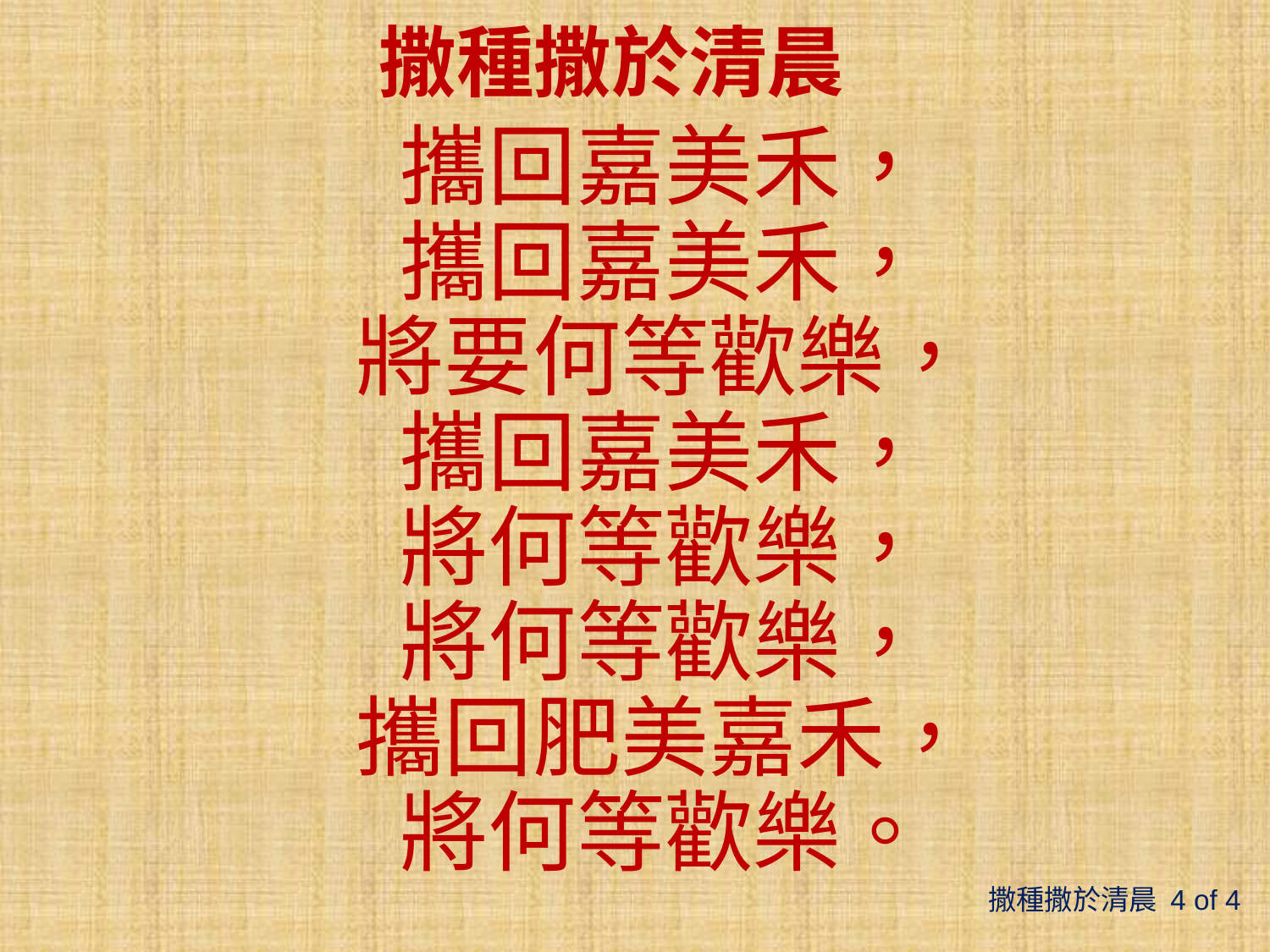

# 撒種撒於清晨
攜回嘉美禾，
攜回嘉美禾，
將要何等歡樂，
攜回嘉美禾，
將何等歡樂，
將何等歡樂，
攜回肥美嘉禾，
將何等歡樂。
2 撒種不懼烈日，撒種不畏嚴風，撒種不怕暴風，那管陰與晴。
勞苦不久將過，轉眼即是收穫，攜回肥美嘉禾，將何等歡樂。
攜回嘉美禾，攜回嘉美禾，將要何等歡樂，攜回嘉美禾，
將何等歡樂，將何等歡樂，攜回肥美嘉禾，將何等歡樂。

撒種撒於清晨 4 of 4